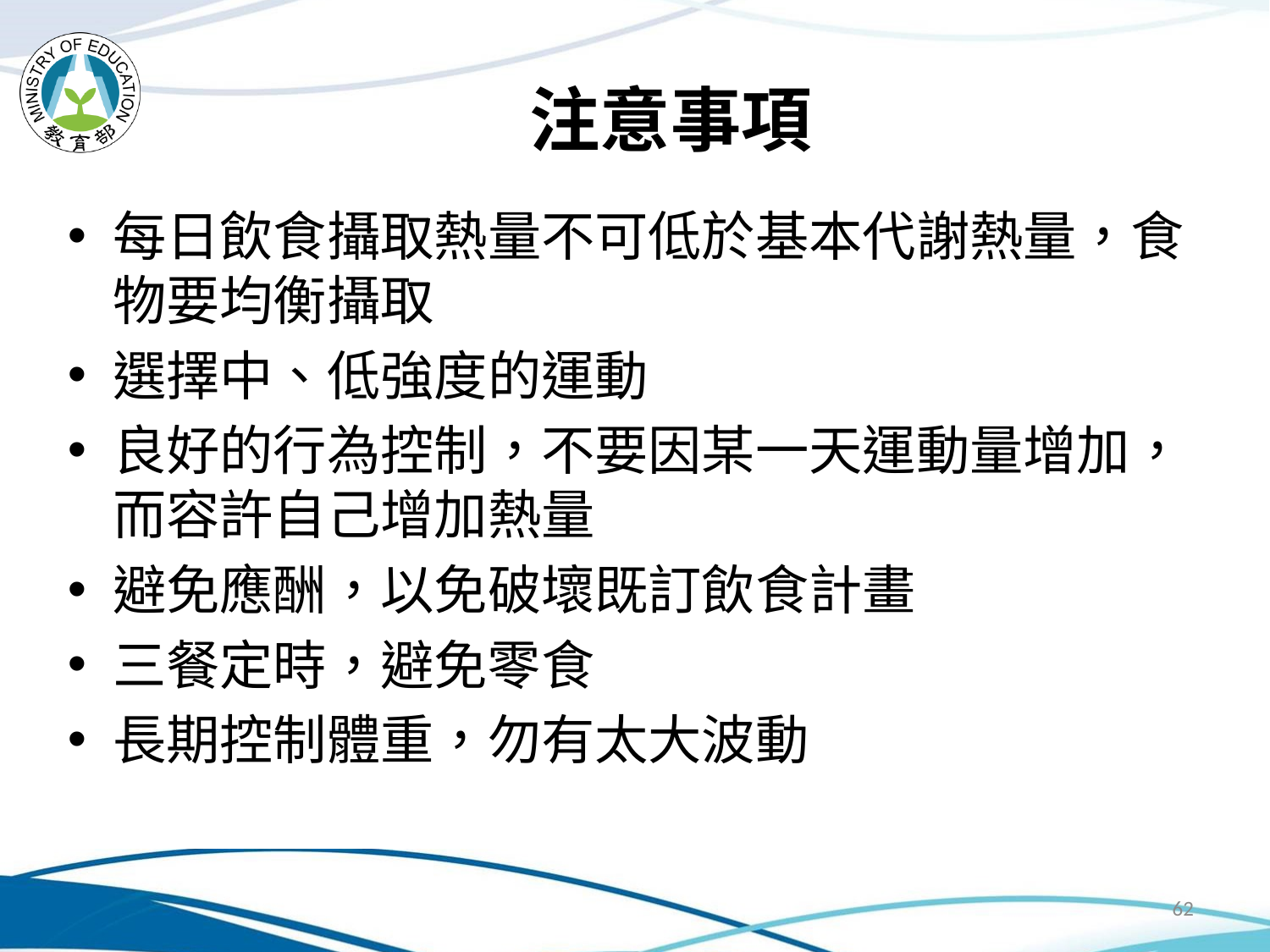

# 注意事項
每日飲食攝取熱量不可低於基本代謝熱量，食物要均衡攝取
選擇中、低強度的運動
良好的行為控制，不要因某一天運動量增加，而容許自己增加熱量
避免應酬，以免破壞既訂飲食計畫
三餐定時，避免零食
長期控制體重，勿有太大波動
62